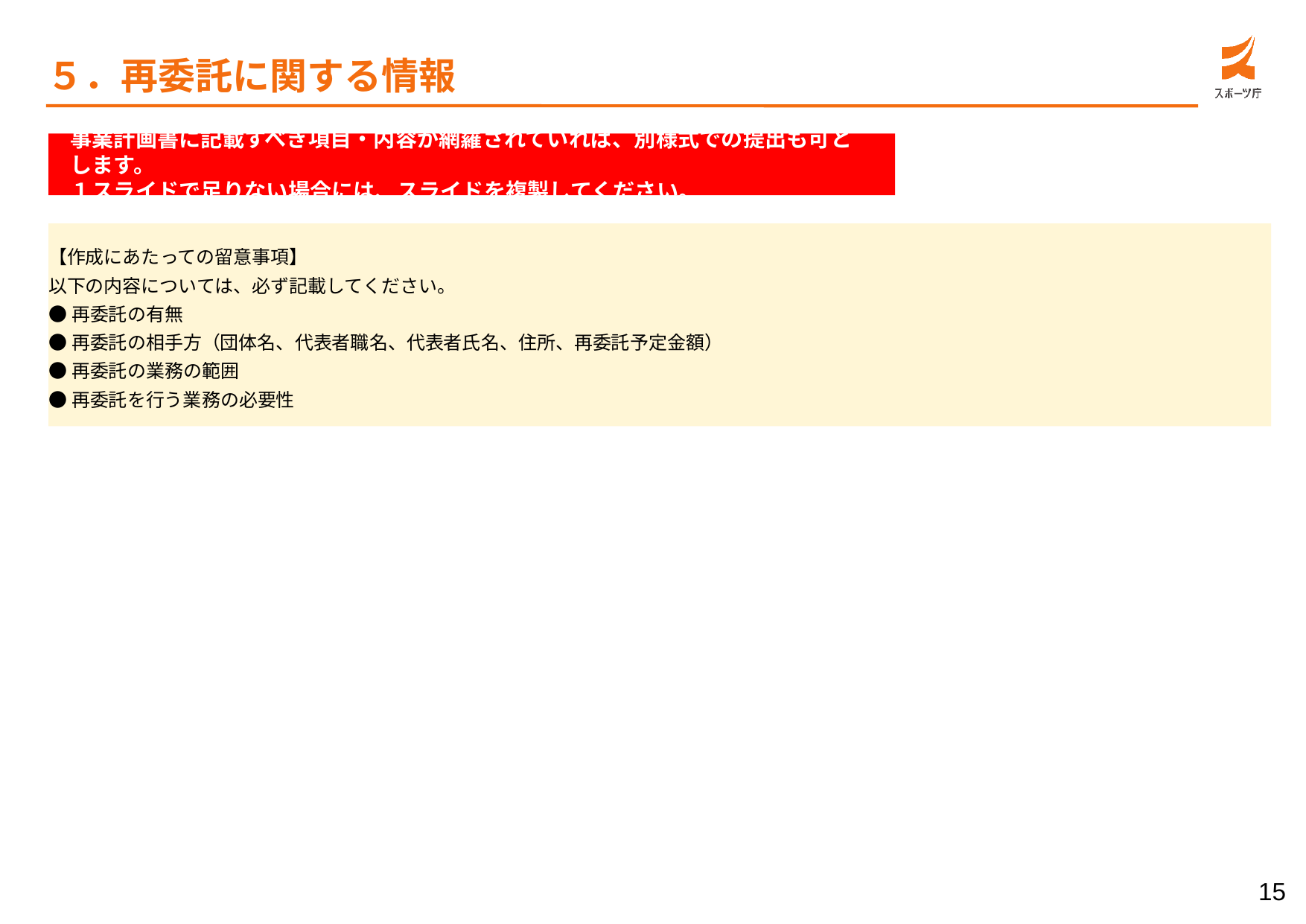

５．再委託に関する情報
事業計画書に記載すべき項目・内容が網羅されていれば、別様式での提出も可とします。
１スライドで足りない場合には、スライドを複製してください。
【作成にあたっての留意事項】
以下の内容については、必ず記載してください。
●再委託の有無
●再委託の相手方（団体名、代表者職名、代表者氏名、住所、再委託予定金額）
●再委託の業務の範囲
●再委託を行う業務の必要性